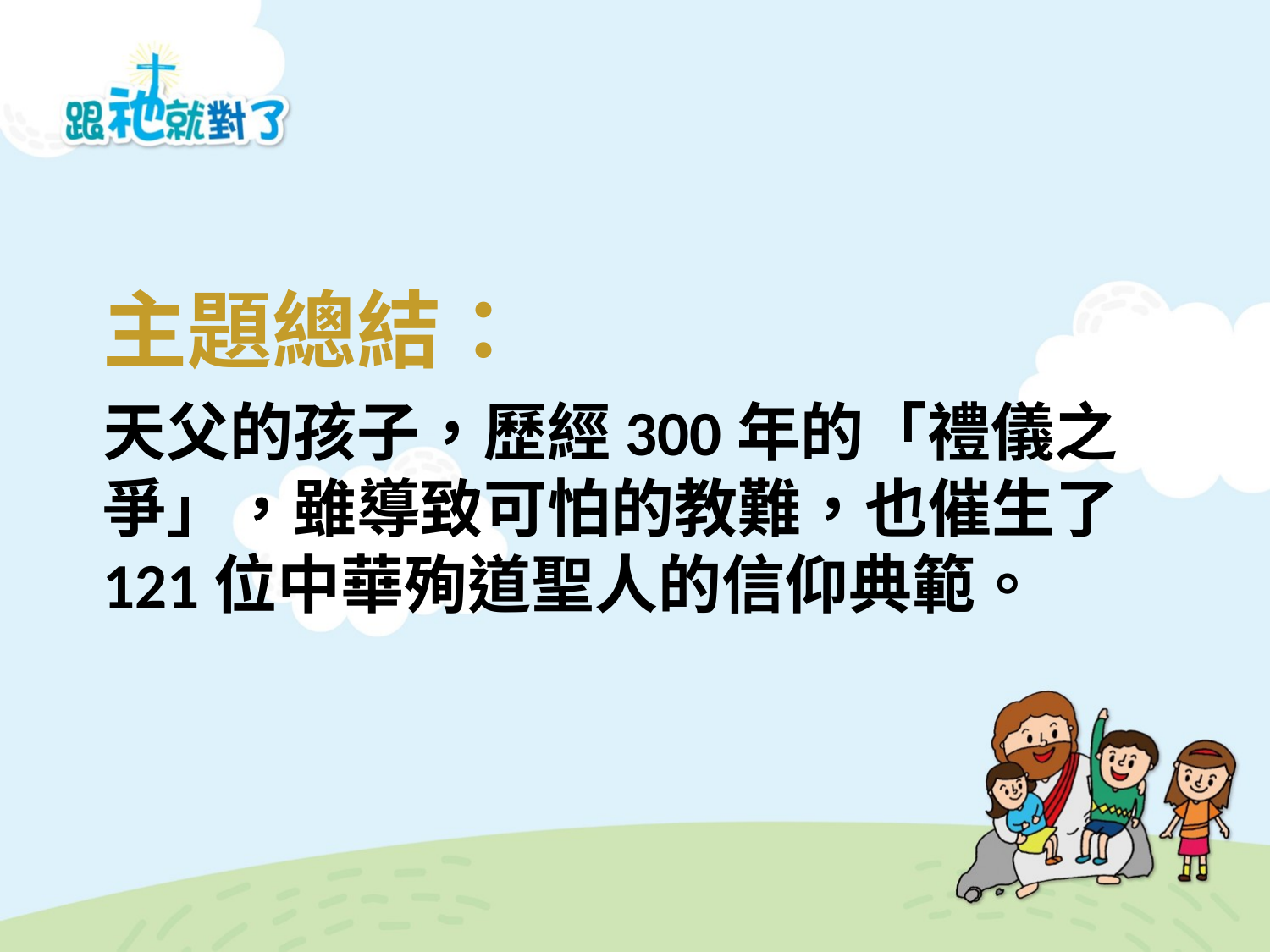

主題總結：
天父的孩子，歷經300年的「禮儀之爭」，雖導致可怕的教難，也催生了121位中華殉道聖人的信仰典範。